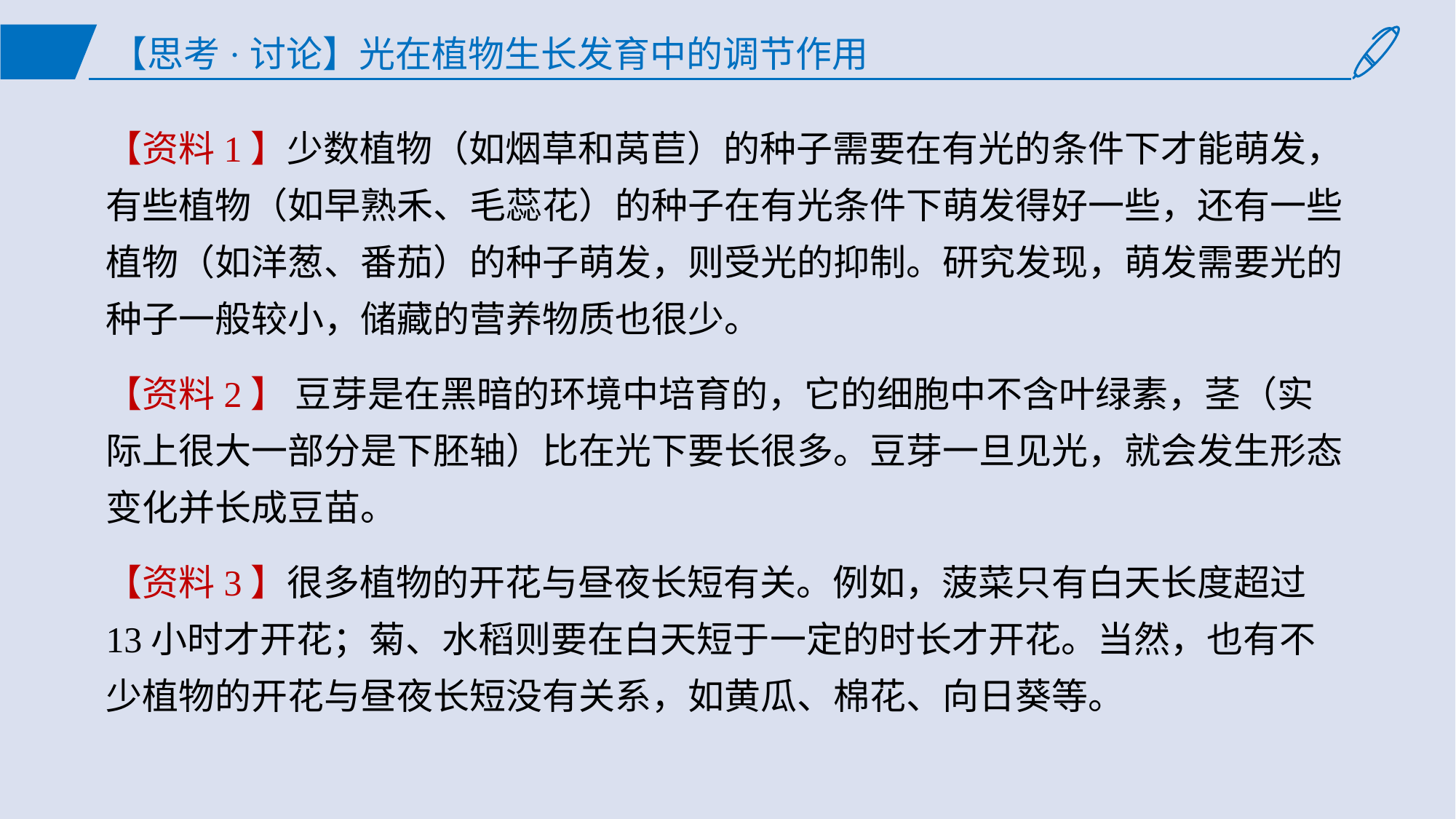

# 【思考·讨论】光在植物生长发育中的调节作用
【资料1】少数植物（如烟草和莴苣）的种子需要在有光的条件下才能萌发，有些植物（如早熟禾、毛蕊花）的种子在有光条件下萌发得好一些，还有一些植物（如洋葱、番茄）的种子萌发，则受光的抑制。研究发现，萌发需要光的种子一般较小，储藏的营养物质也很少。
【资料2】 豆芽是在黑暗的环境中培育的，它的细胞中不含叶绿素，茎（实际上很大一部分是下胚轴）比在光下要长很多。豆芽一旦见光，就会发生形态变化并长成豆苗。
【资料3】很多植物的开花与昼夜长短有关。例如，菠菜只有白天长度超过13小时才开花；菊、水稻则要在白天短于一定的时长才开花。当然，也有不少植物的开花与昼夜长短没有关系，如黄瓜、棉花、向日葵等。